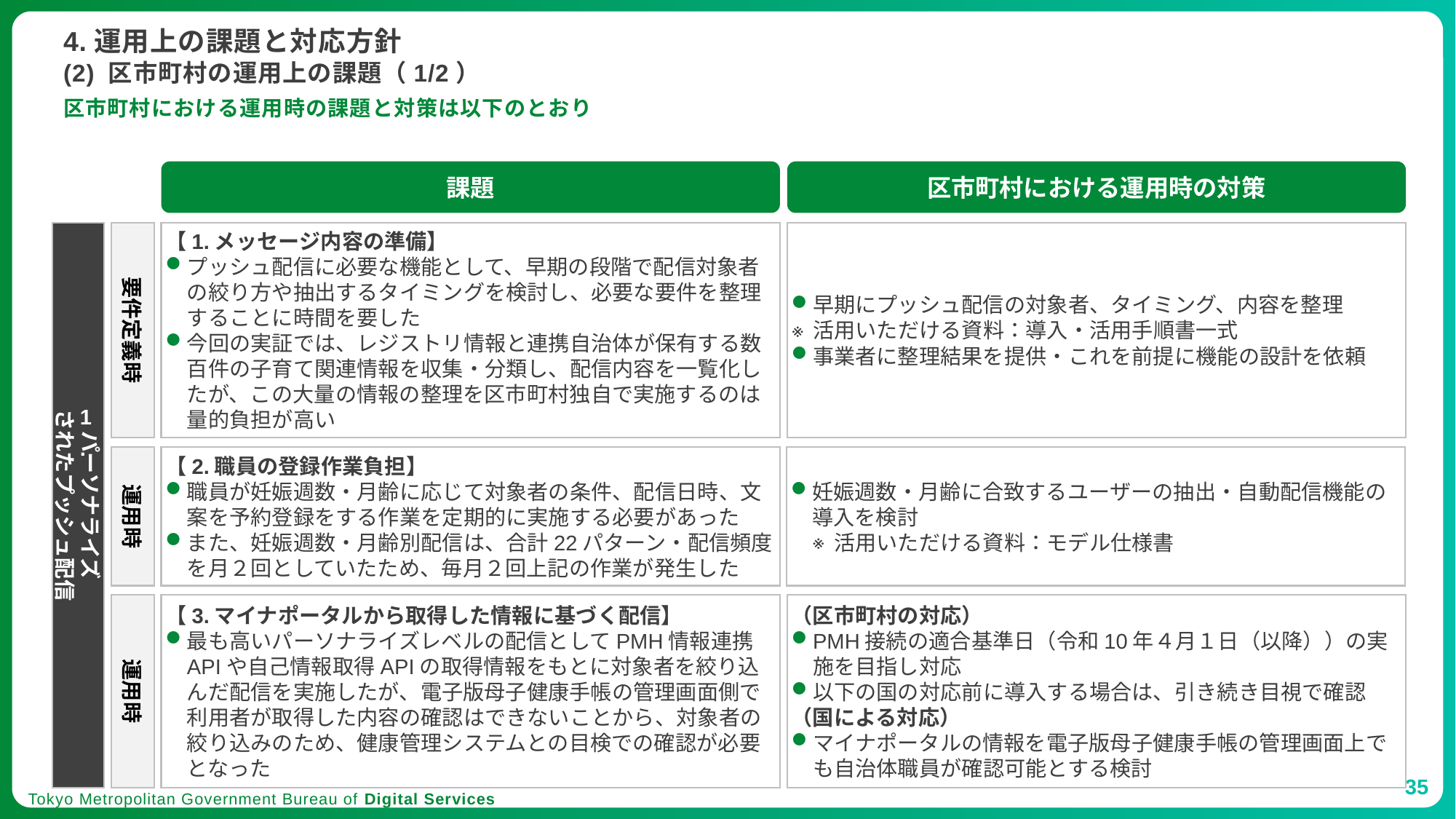

4.運用上の課題と対応方針
# (2) 区市町村の運用上の課題（1/2）
区市町村における運用時の課題と対策は以下のとおり
課題
区市町村における運用時の対策
パーソナライズ
されたプッシュ配信
1.
要件定義時
【1.メッセージ内容の準備】
プッシュ配信に必要な機能として、早期の段階で配信対象者の絞り方や抽出するタイミングを検討し、必要な要件を整理することに時間を要した
今回の実証では、レジストリ情報と連携自治体が保有する数百件の子育て関連情報を収集・分類し、配信内容を一覧化したが、この大量の情報の整理を区市町村独自で実施するのは量的負担が高い
早期にプッシュ配信の対象者、タイミング、内容を整理
活用いただける資料：導入・活用手順書一式
事業者に整理結果を提供・これを前提に機能の設計を依頼
運用時
【2.職員の登録作業負担】
職員が妊娠週数・月齢に応じて対象者の条件、配信日時、文案を予約登録をする作業を定期的に実施する必要があった
また、妊娠週数・月齢別配信は、合計22パターン・配信頻度を月２回としていたため、毎月２回上記の作業が発生した​
妊娠週数・月齢に合致するユーザーの抽出・自動配信機能の導入を検討
活用いただける資料：モデル仕様書
運用時
【3.マイナポータルから取得した情報に基づく配信】
最も高いパーソナライズレベルの配信としてPMH情報連携APIや自己情報取得APIの取得情報をもとに対象者を絞り込んだ配信を実施したが、電子版母子健康手帳の管理画面側で利用者が取得した内容の確認はできないことから、対象者の絞り込みのため、健康管理システムとの目検での確認が必要となった
（区市町村の対応）
PMH接続の適合基準日（令和10年４月１日（以降））の実施を目指し対応
以下の国の対応前に導入する場合は、引き続き目視で確認
（国による対応）
マイナポータルの情報を電子版母子健康手帳の管理画面上でも自治体職員が確認可能とする検討
35